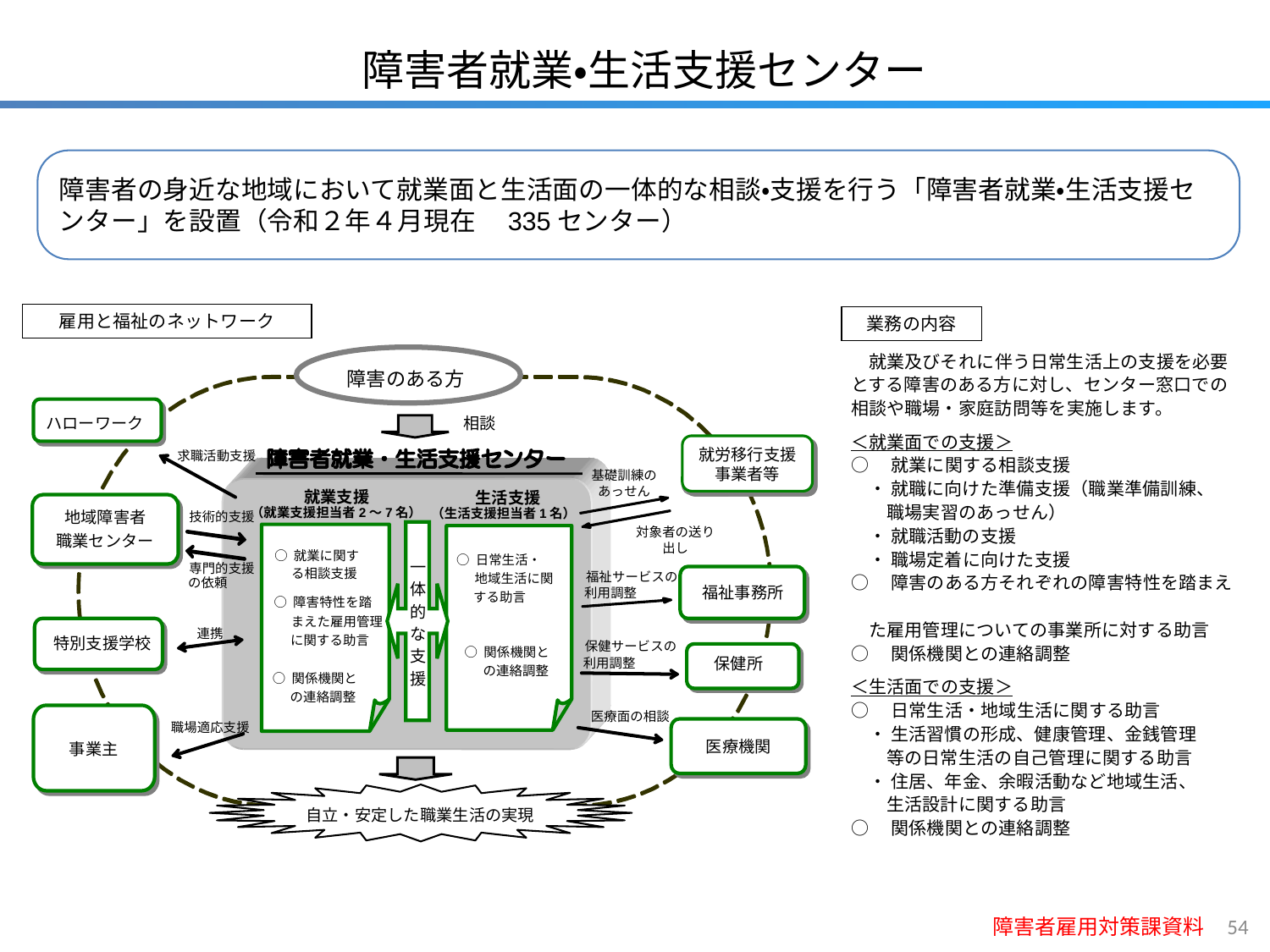

障害者就業・生活支援センター

障害者の身近な地域において就業面と生活面の一体的な相談・支援を行う「障害者就業・生活支援センター」を設置（令和２年４月現在　335センター）

雇用と福祉のネットワーク

業務の内容
　就業及びそれに伴う日常生活上の支援を必要とする障害のある方に対し、センター窓口での相談や職場・家庭訪問等を実施します。
＜就業面での支援＞
○　就業に関する相談支援
　・ 就職に向けた準備支援（職業準備訓練、
　　職場実習のあっせん）
　・ 就職活動の支援
　・ 職場定着に向けた支援
○　障害のある方それぞれの障害特性を踏まえ
　た雇用管理についての事業所に対する助言
○　関係機関との連絡調整
＜生活面での支援＞
○　日常生活・地域生活に関する助言
　・ 生活習慣の形成、健康管理、金銭管理
　　等の日常生活の自己管理に関する助言
　・ 住居、年金、余暇活動など地域生活、
　　生活設計に関する助言
○　関係機関との連絡調整

障害のある方

ハローワーク
相談

就労移行支援事業者等

求職活動支援

基礎訓練の
あっせん

就業支援
生活支援

（就業支援担当者2～7名）
（生活支援担当者1名）
地域障害者
技術的支援

対象者の送り出し

職業センター

○ 就業に関す
○ 日常生活・
一
専門的支援
る相談支援

福祉サービスの
地域生活に関
の依頼
体
福祉事務所
利用調整
する助言
○ 障害特性を踏

的
まえた雇用管理

な
連携
に関する助言
特別支援学校

保健サービスの

○ 関係機関と
支
保健所
利用調整
の連絡調整
援

○ 関係機関と
の連絡調整

医療面の相談

職場適応支援

医療機関
事業主

自立・安定した職業生活の実現
障害者雇用対策課資料
54